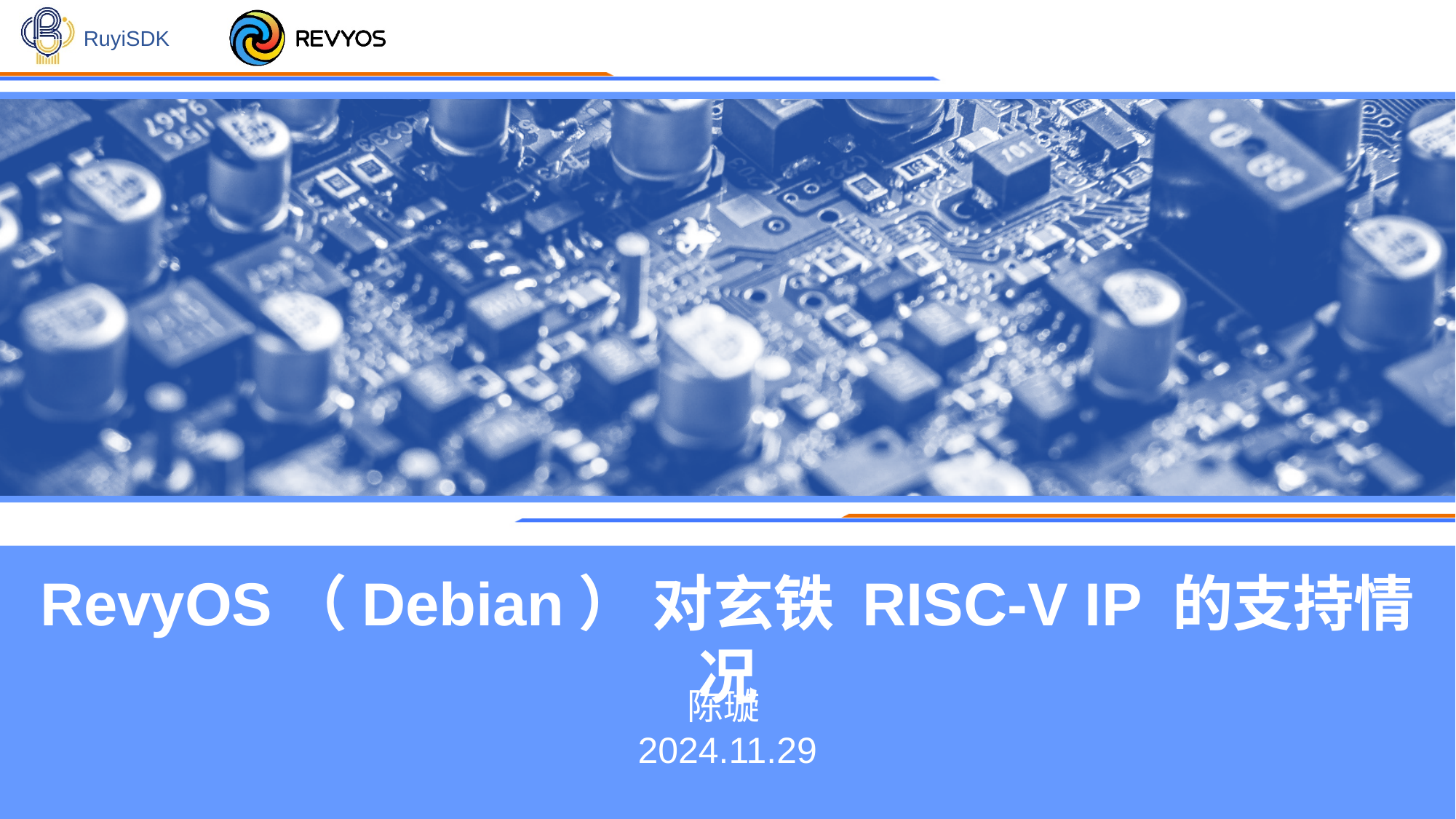

RevyOS（Debian） 对玄铁 RISC-V IP 的支持情况
陈璇
2024.11.29